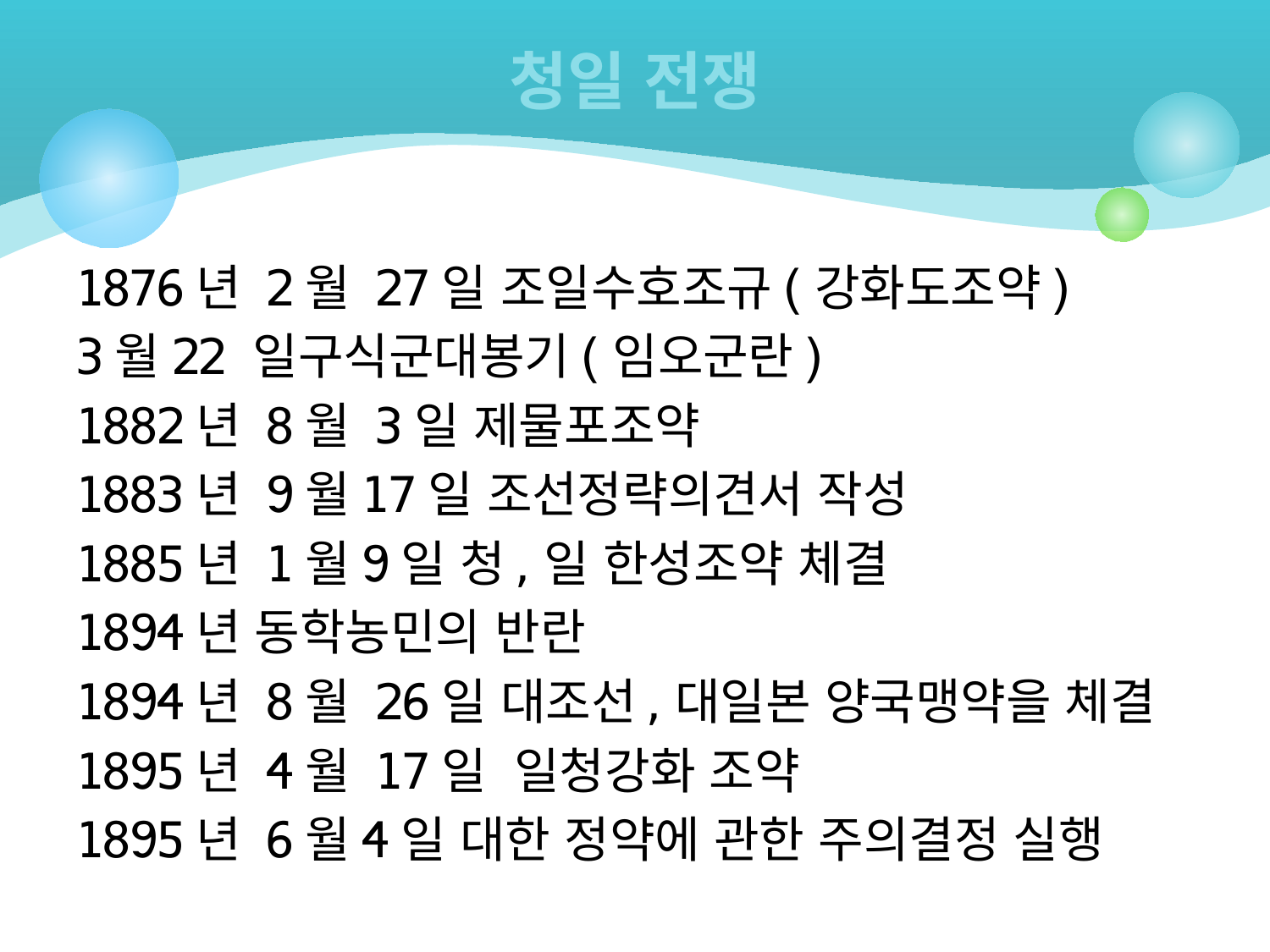

# 청일 전쟁
1876년 2월 27일 조일수호조규(강화도조약)
3월22 일구식군대봉기(임오군란)
1882년 8월 3일 제물포조약
1883년 9월17일 조선정략의견서 작성
1885년 1월9일 청,일 한성조약 체결
1894년 동학농민의 반란
1894년 8월 26일 대조선,대일본 양국맹약을 체결
1895년 4월 17일  일청강화 조약
1895년 6월4일 대한 정약에 관한 주의결정 실행